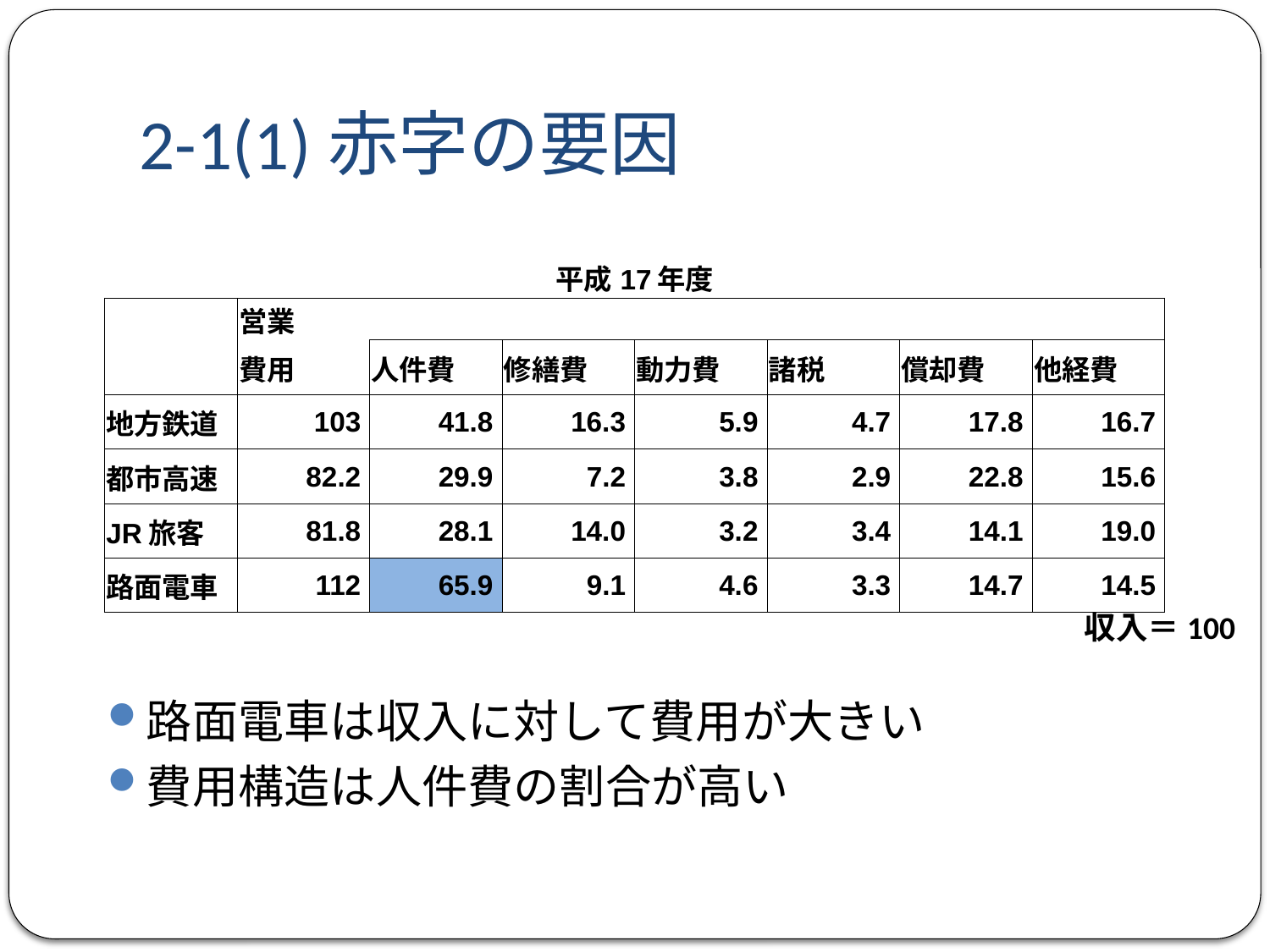

# 2-1(1)赤字の要因
| 平成17年度 |  |  |  |  |  |  |  |
| --- | --- | --- | --- | --- | --- | --- | --- |
|  | 営業 |  |  |  |  |  |  |
|  | 費用 | 人件費 | 修繕費 | 動力費 | 諸税 | 償却費 | 他経費 |
| 地方鉄道 | 103 | 41.8 | 16.3 | 5.9 | 4.7 | 17.8 | 16.7 |
| 都市高速 | 82.2 | 29.9 | 7.2 | 3.8 | 2.9 | 22.8 | 15.6 |
| JR旅客 | 81.8 | 28.1 | 14.0 | 3.2 | 3.4 | 14.1 | 19.0 |
| 路面電車 | 112 | 65.9 | 9.1 | 4.6 | 3.3 | 14.7 | 14.5 |
収入＝100
路面電車は収入に対して費用が大きい
費用構造は人件費の割合が高い